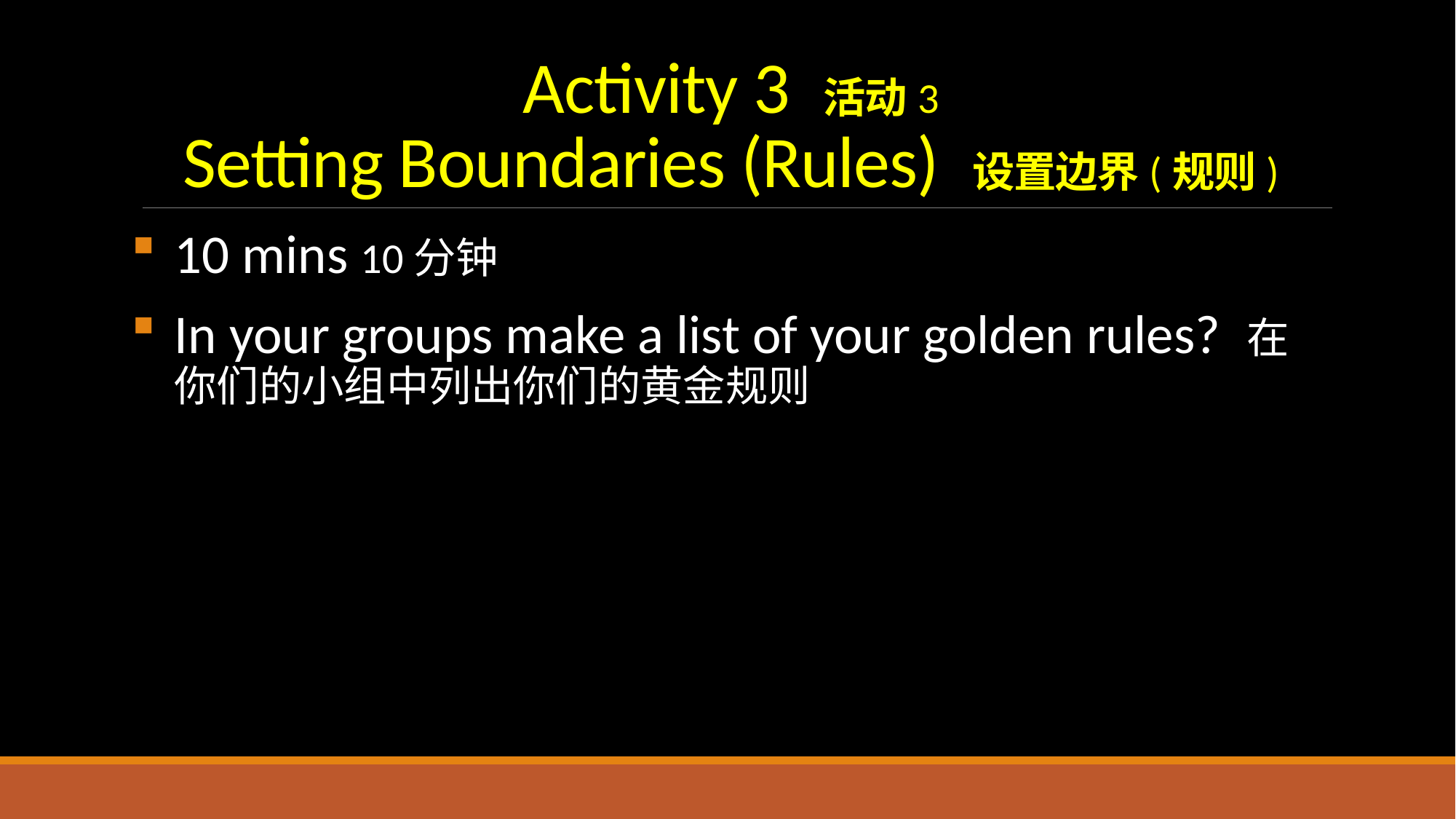

# Activity 3 活动3 Setting Boundaries (Rules) 设置边界(规则)
10 mins 10分钟
In your groups make a list of your golden rules? 在你们的小组中列出你们的黄金规则